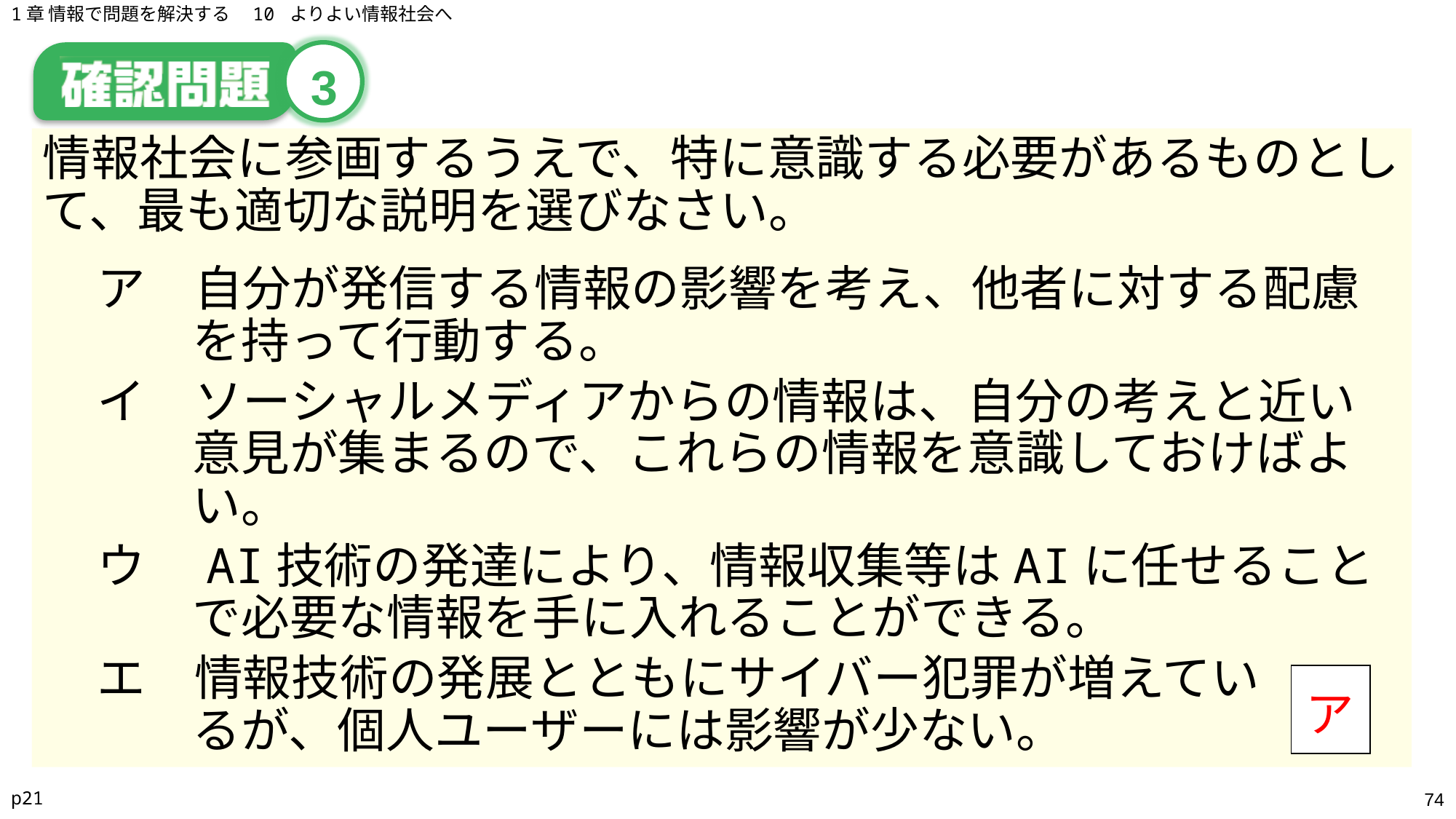

1章 情報で問題を解決する　10 よりよい情報社会へ
# 3
情報社会に参画するうえで、特に意識する必要があるものとして、最も適切な説明を選びなさい。
ア　自分が発信する情報の影響を考え、他者に対する配慮を持って行動する。
イ　ソーシャルメディアからの情報は、自分の考えと近い意見が集まるので、これらの情報を意識しておけばよい。
ウ　AI技術の発達により、情報収集等はAIに任せることで必要な情報を手に入れることができる。
エ　情報技術の発展とともにサイバー犯罪が増えてい
るが、個人ユーザーには影響が少ない。
|  |
| --- |
ア
p21
74